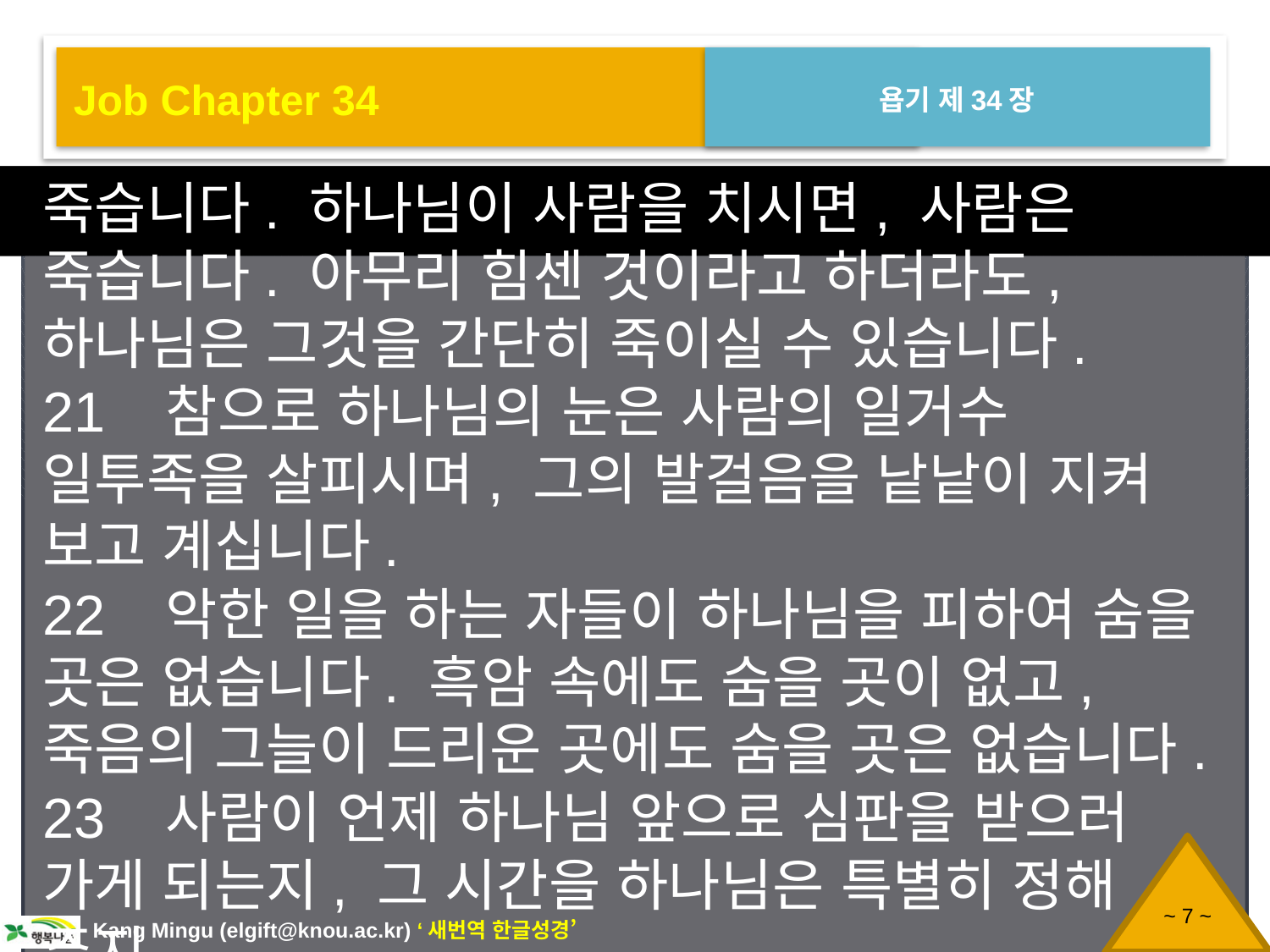

Job Chapter 34
욥기 제34장
죽습니다. 하나님이 사람을 치시면, 사람은 죽습니다. 아무리 힘센 것이라고 하더라도, 하나님은 그것을 간단히 죽이실 수 있습니다.
21   참으로 하나님의 눈은 사람의 일거수 일투족을 살피시며, 그의 발걸음을 낱낱이 지켜 보고 계십니다.
22   악한 일을 하는 자들이 하나님을 피하여 숨을 곳은 없습니다. 흑암 속에도 숨을 곳이 없고, 죽음의 그늘이 드리운 곳에도 숨을 곳은 없습니다.
23   사람이 언제 하나님 앞으로 심판을 받으러 가게 되는지, 그 시간을 하나님은 특별히 정해 주지